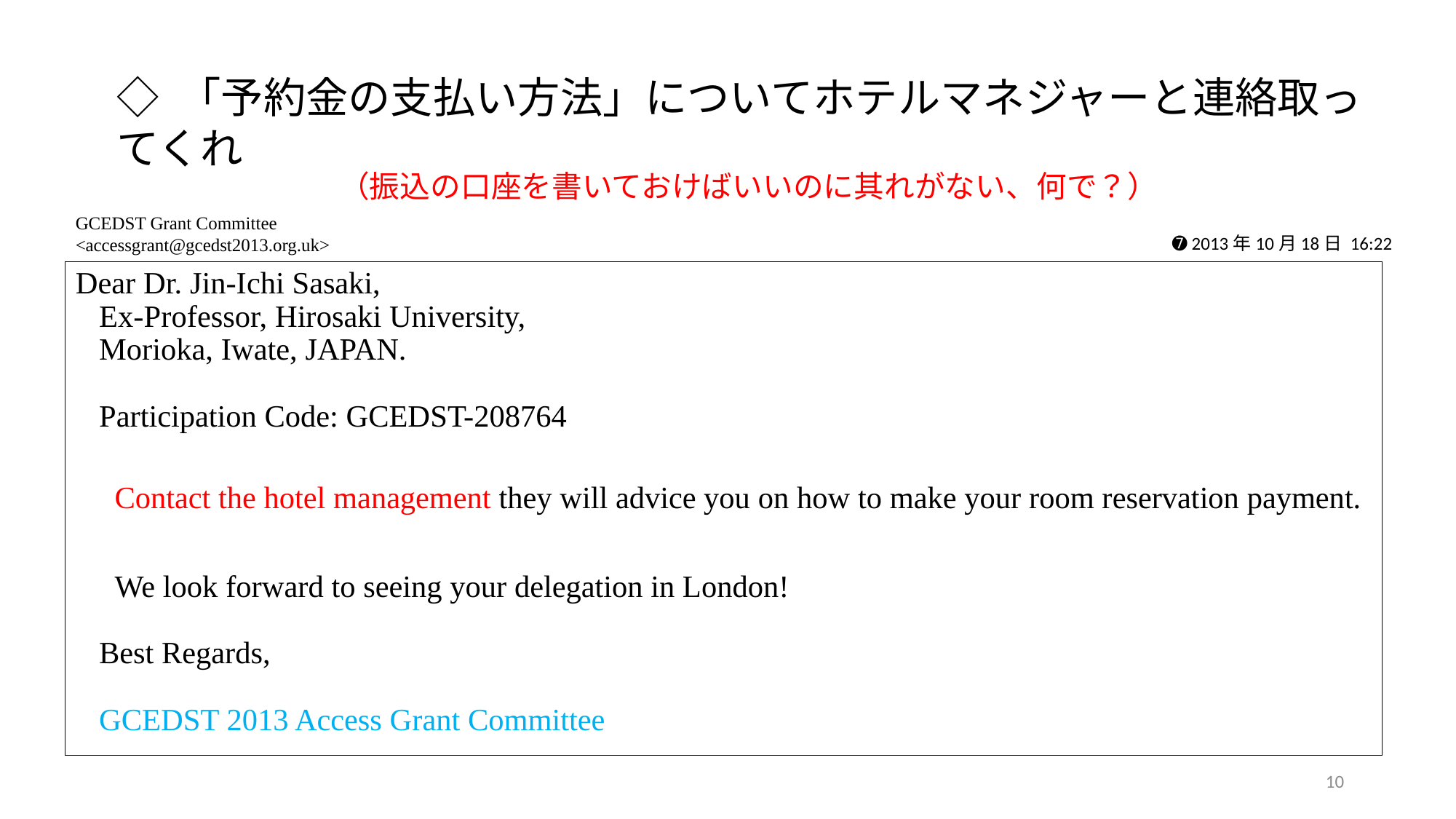

◇ 「予約金の支払い方法」についてホテルマネジャーと連絡取ってくれ
（振込の口座を書いておけばいいのに其れがない、何で？）
GCEDST Grant Committee <accessgrant@gcedst2013.org.uk>
➐ 2013年10月18日 16:22
Dear Dr. Jin-Ichi Sasaki,
Ex-Professor, Hirosaki University,
Morioka, Iwate, JAPAN.
Participation Code: GCEDST-208764
     Contact the hotel management they will advice you on how to make your room reservation payment.

     We look forward to seeing your delegation in London!
Best Regards,
GCEDST 2013 Access Grant Committee

10